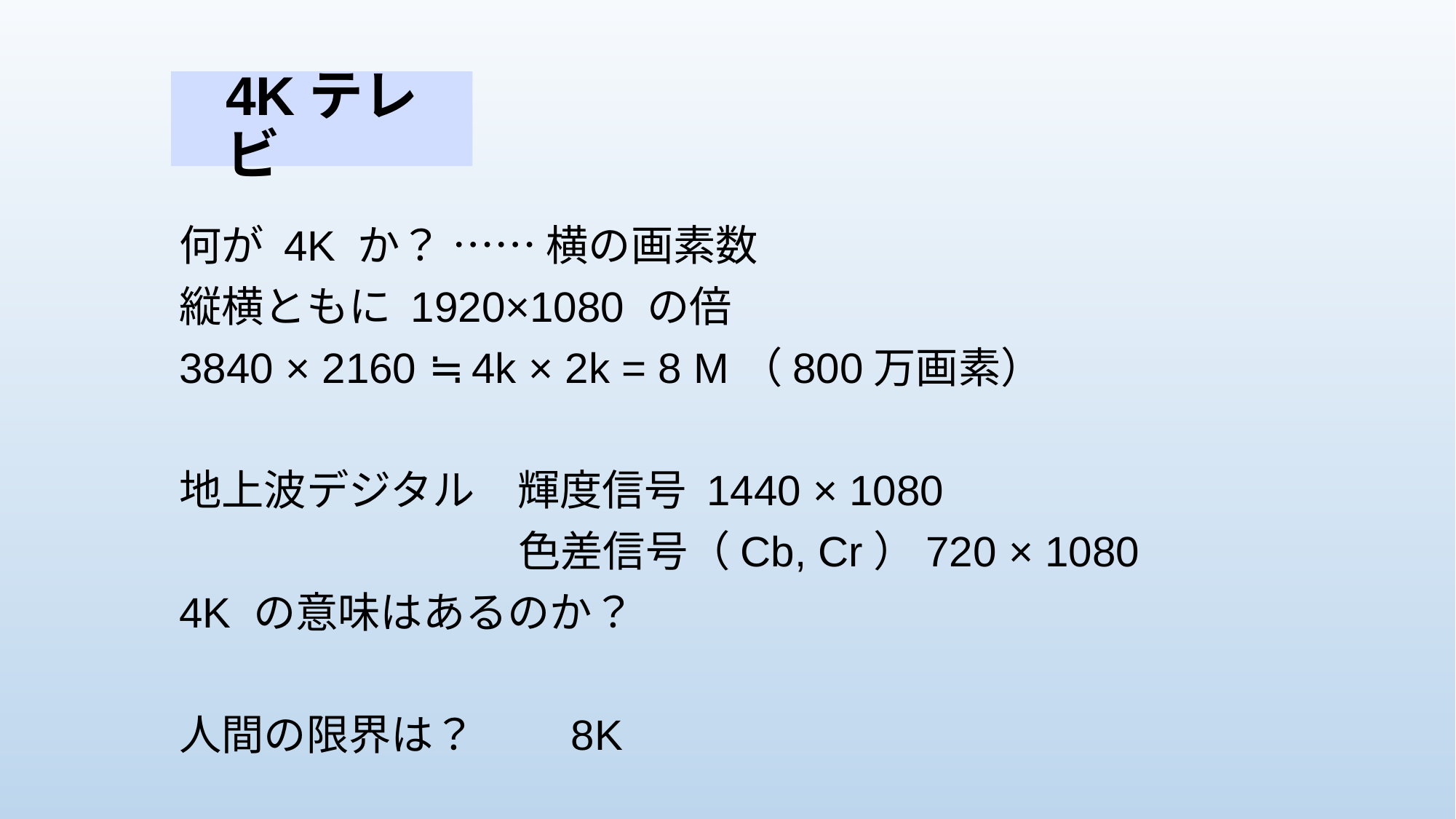

# 4Kテレビ
何が 4K か？ …… 横の画素数
縦横ともに 1920×1080 の倍
3840 × 2160 ≒ 4k × 2k = 8 M（800万画素）

地上波デジタル　輝度信号 1440 × 1080
　　　　　　　　色差信号（Cb, Cr）720 × 1080
4K の意味はあるのか？

人間の限界は？　　8K